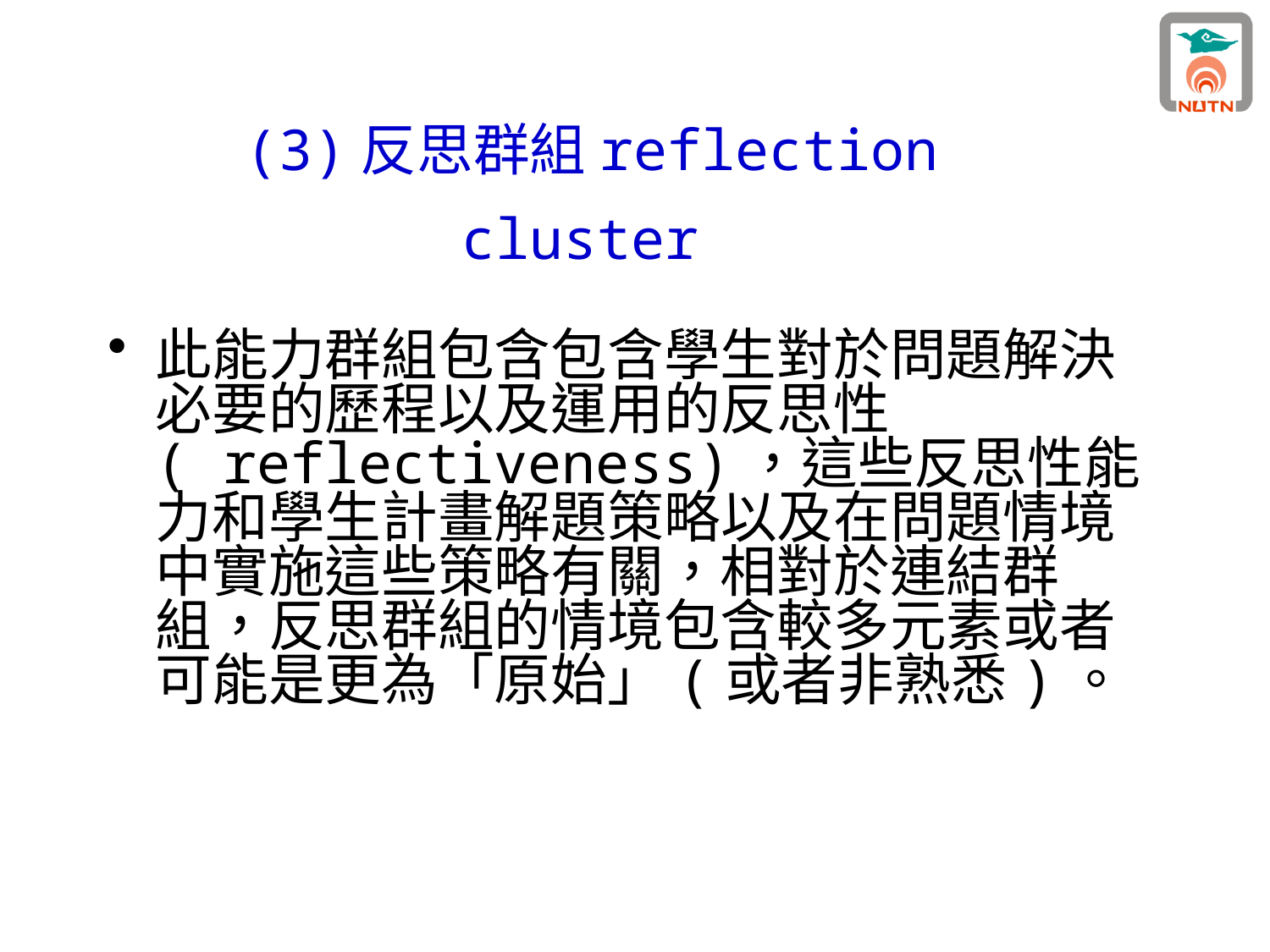

# (3)反思群組reflection cluster
此能力群組包含包含學生對於問題解決必要的歷程以及運用的反思性( reflectiveness)，這些反思性能力和學生計畫解題策略以及在問題情境中實施這些策略有關，相對於連結群組，反思群組的情境包含較多元素或者可能是更為「原始」(或者非熟悉)。